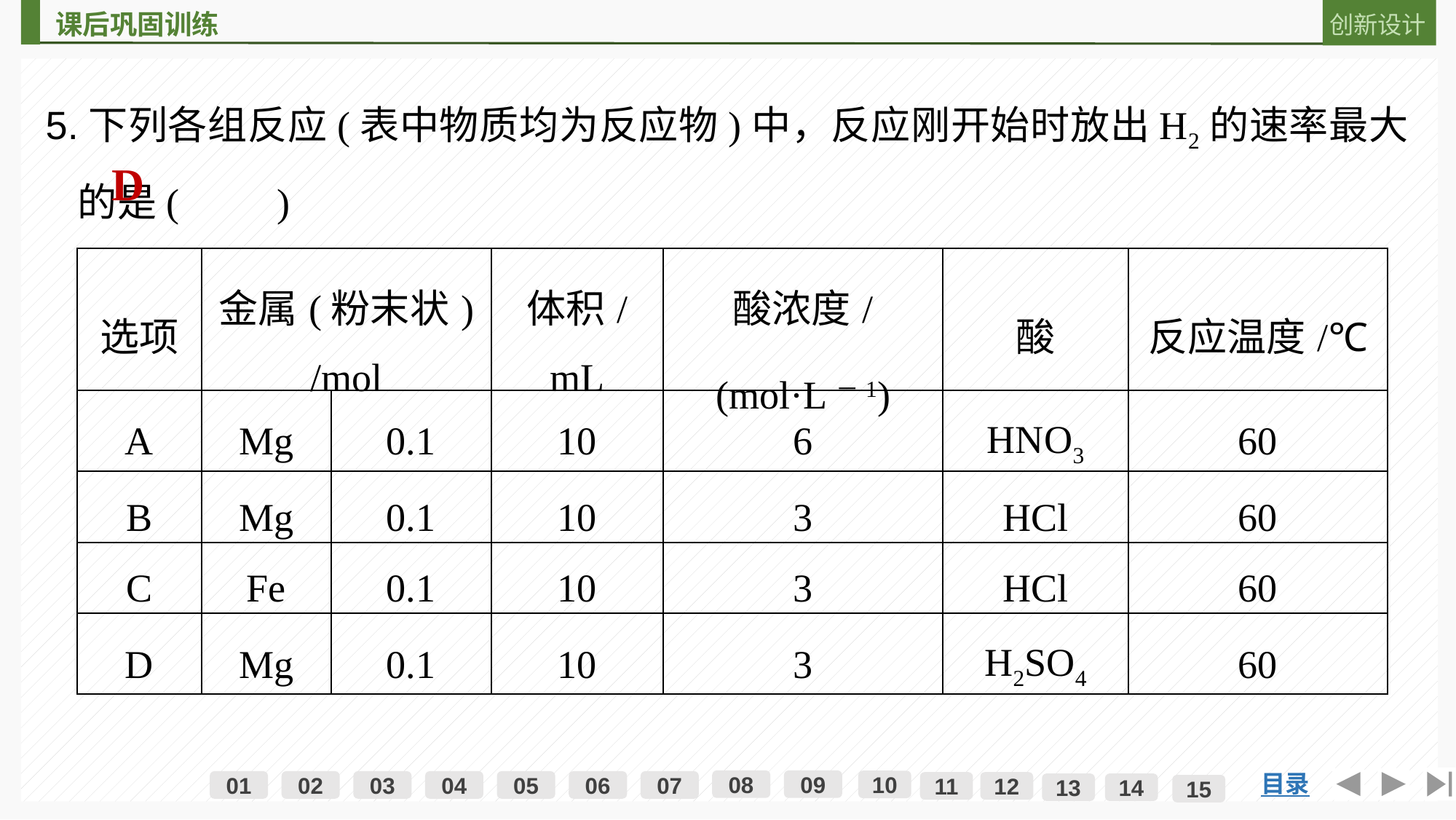

5.下列各组反应(表中物质均为反应物)中，反应刚开始时放出H2的速率最大的是(　　)
D
| 选项 | 金属(粉末状) /mol |  | 体积/mL | 酸浓度/ (mol·L－1) | 酸 | 反应温度/℃ |
| --- | --- | --- | --- | --- | --- | --- |
| A | Mg | 0.1 | 10 | 6 | HNO3 | 60 |
| B | Mg | 0.1 | 10 | 3 | HCl | 60 |
| C | Fe | 0.1 | 10 | 3 | HCl | 60 |
| D | Mg | 0.1 | 10 | 3 | H2SO4 | 60 |